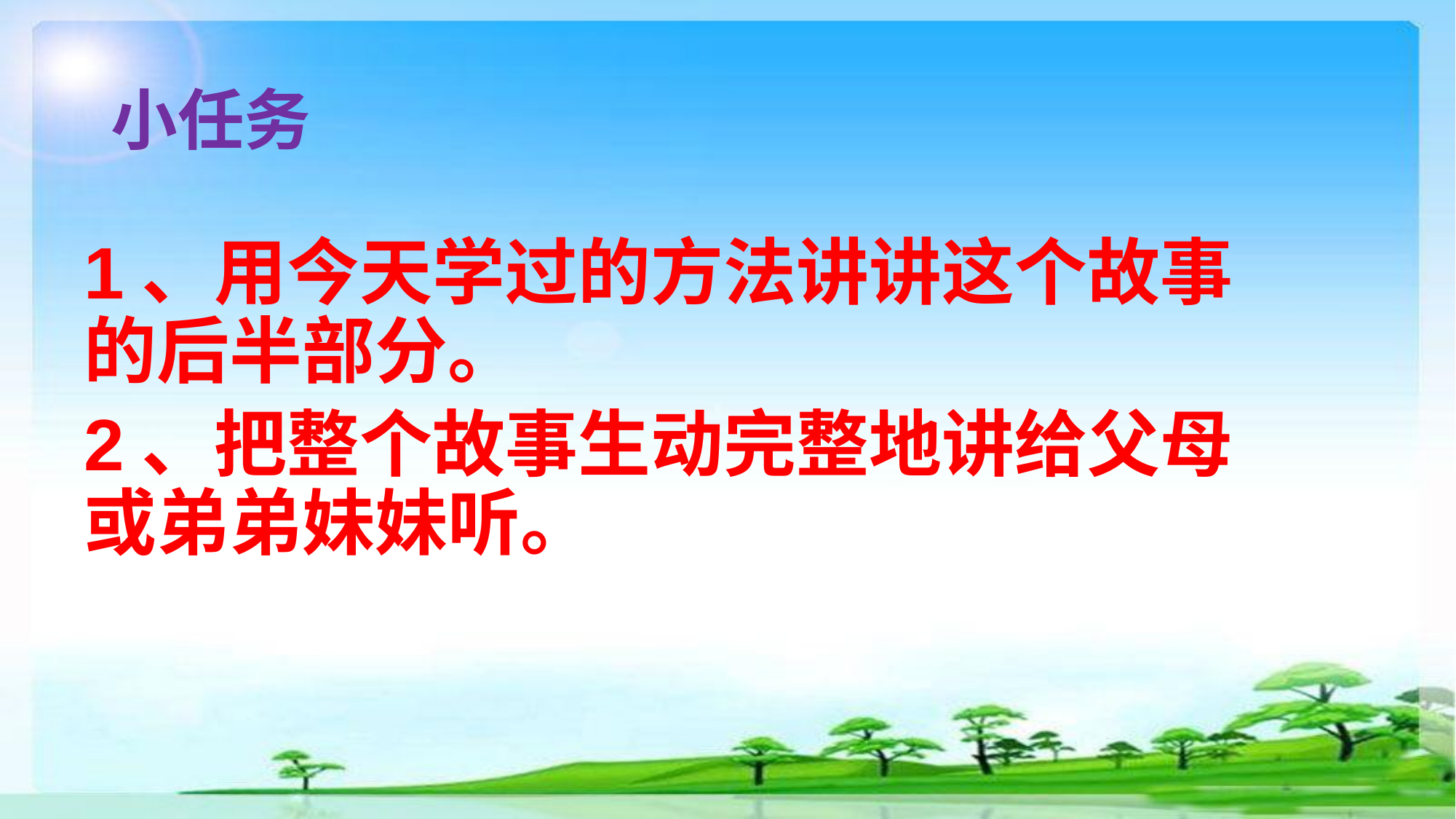

# 小任务
1、用今天学过的方法讲讲这个故事的后半部分。
2、把整个故事生动完整地讲给父母或弟弟妹妹听。